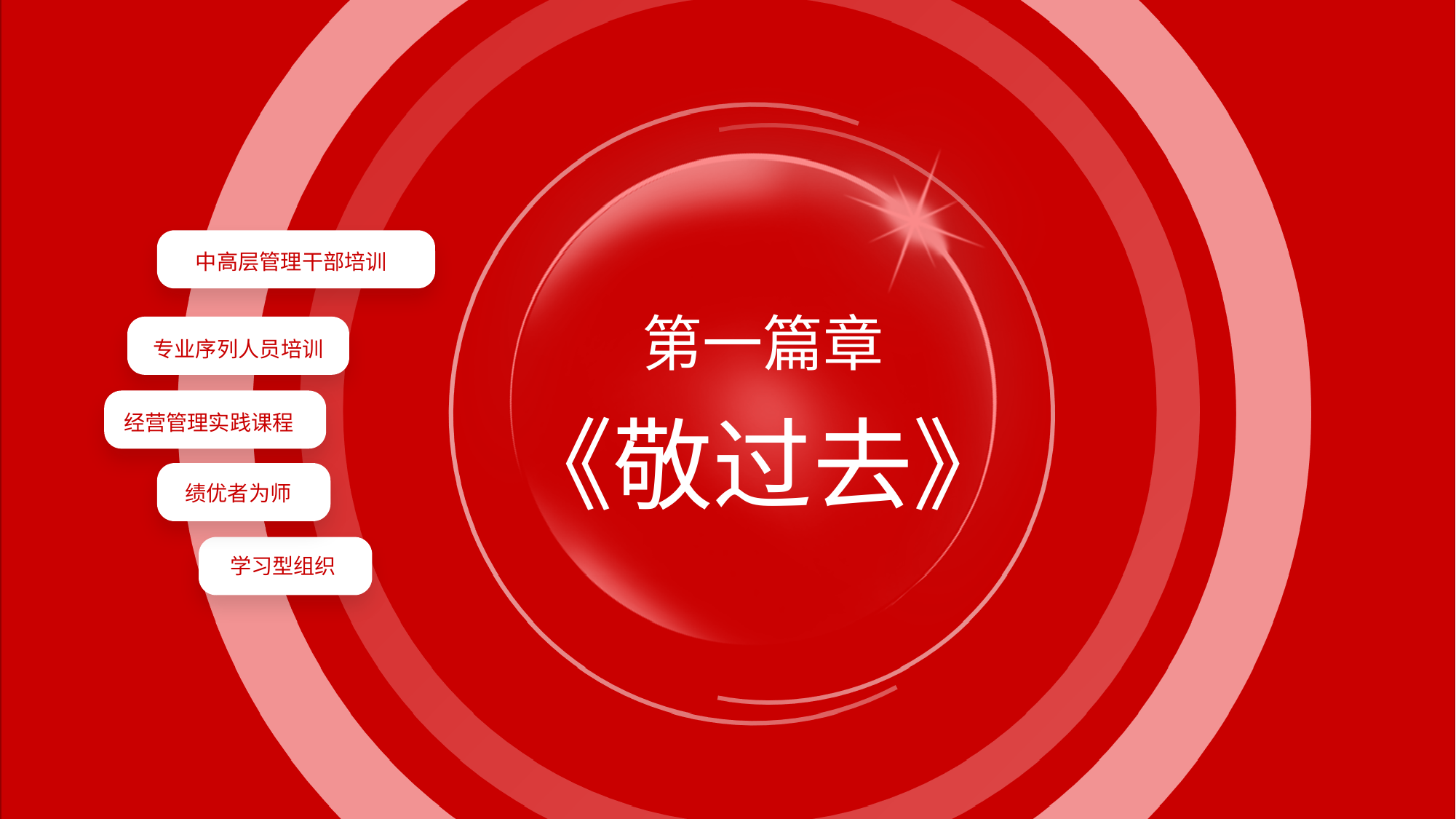

中高层管理干部培训
第一篇章
《敬过去》

专业序列人员培训

经营管理实践课程

绩优者为师

学习型组织